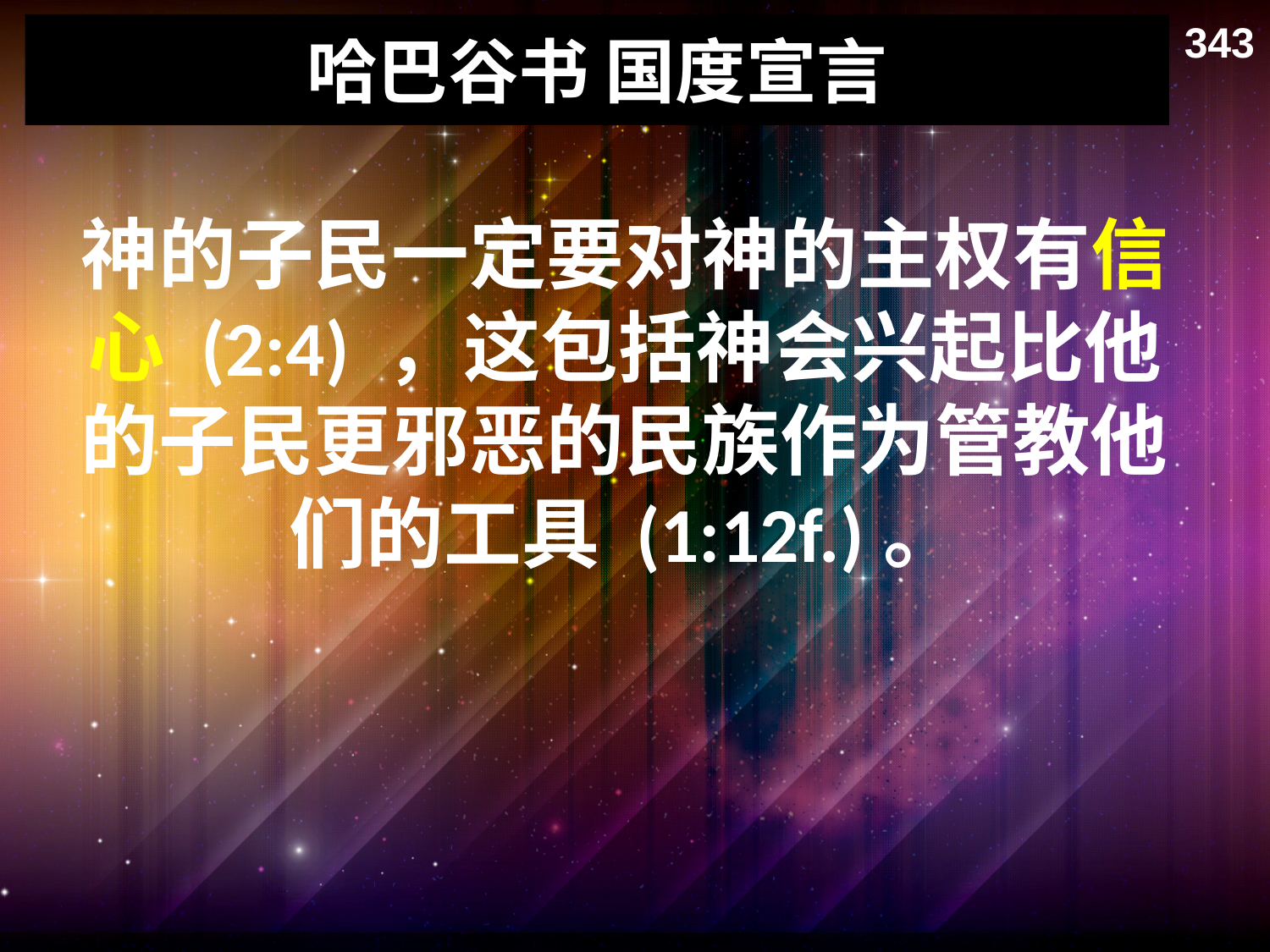

343
# 哈巴谷书 国度宣言
神的子民一定要对神的主权有信心 (2:4) ，这包括神会兴起比他的子民更邪恶的民族作为管教他们的工具 (1:12f.)。